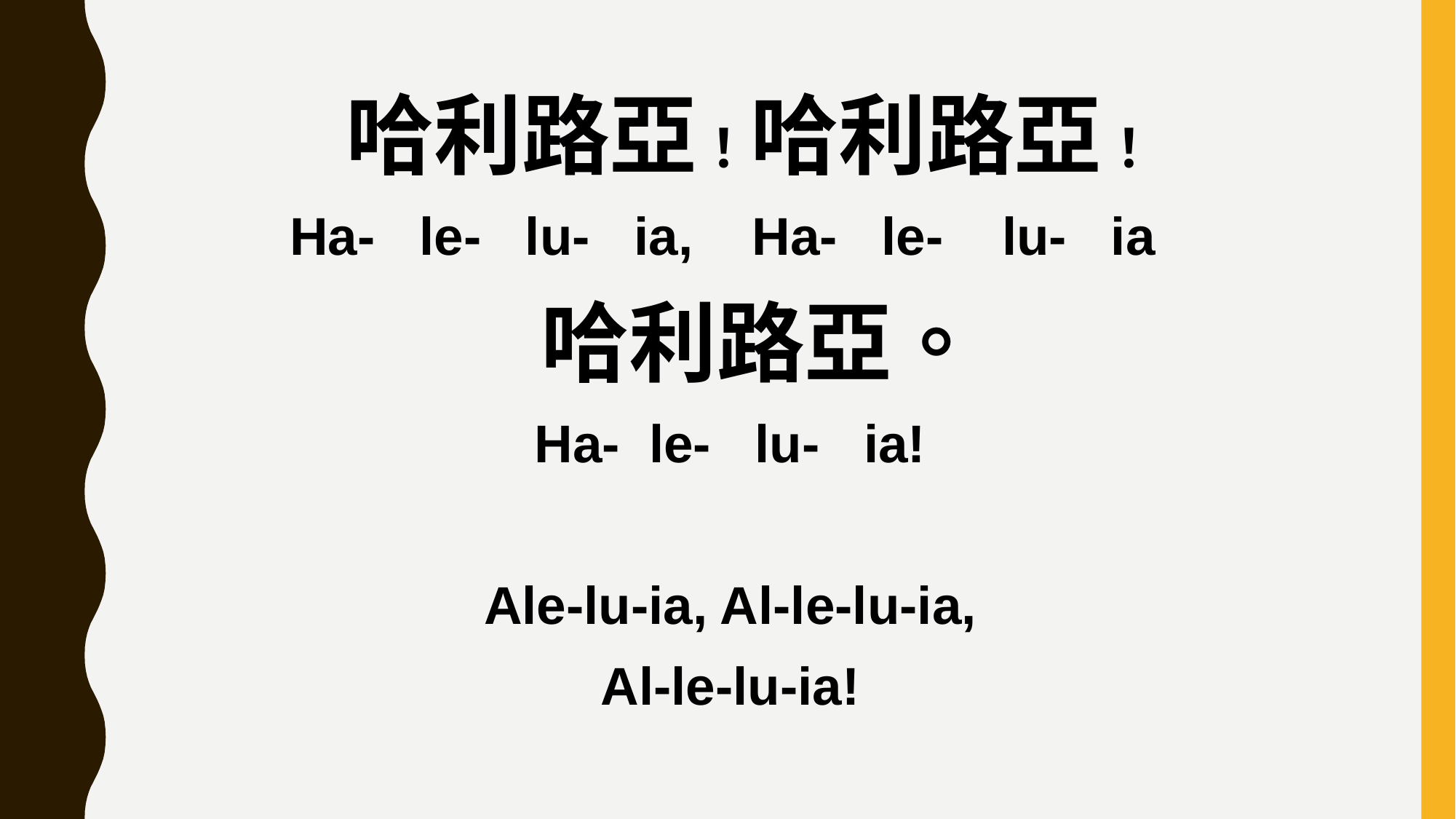

哈利路亞！哈利路亞！
Ha-   le-   lu-   ia,    Ha-   le-    lu-   ia
  哈利路亞。
Ha-  le-   lu-   ia!

Ale-lu-ia, Al-le-lu-ia,
Al-le-lu-ia!